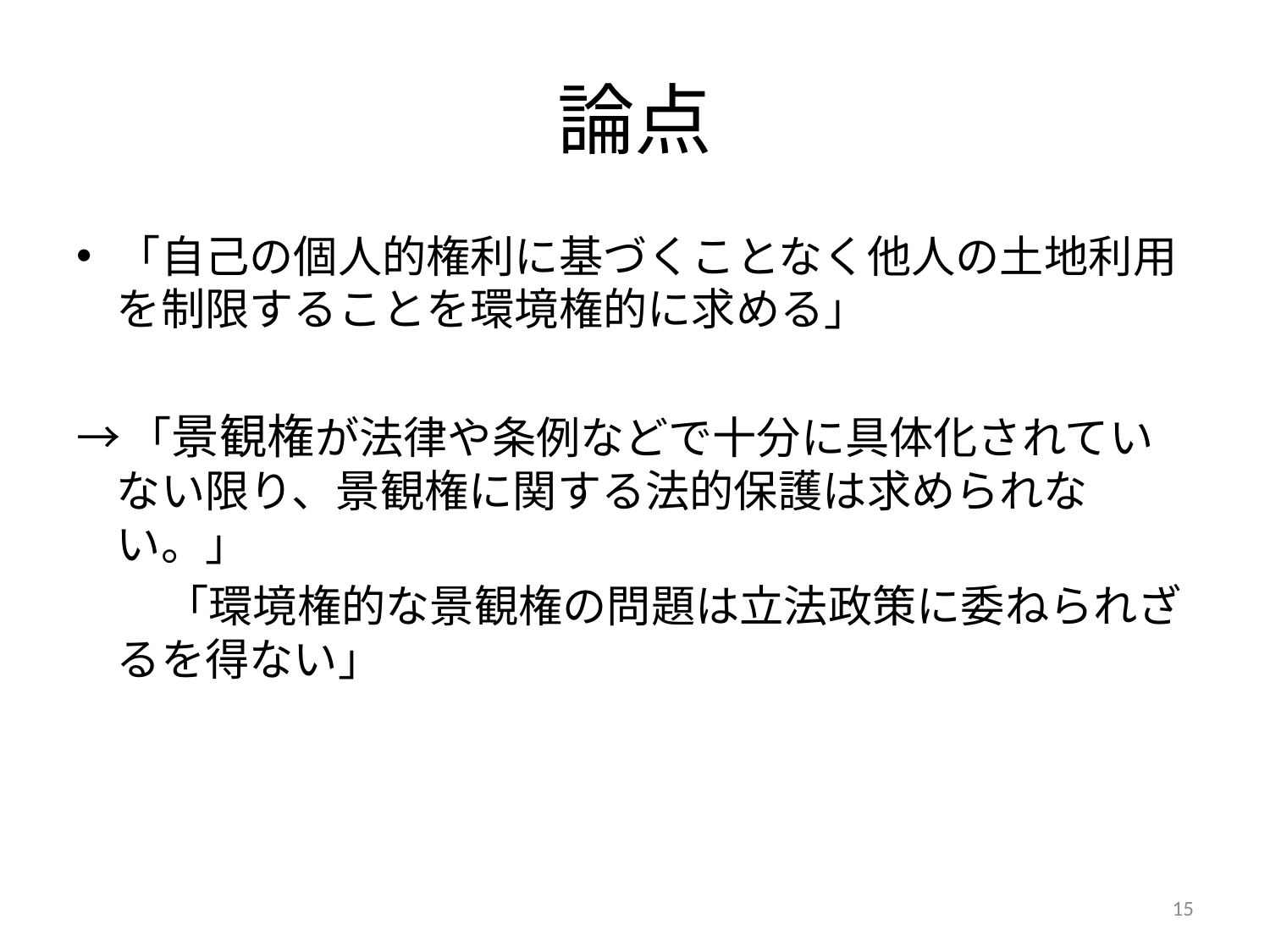

# 論点
「自己の個人的権利に基づくことなく他人の土地利用を制限することを環境権的に求める」

→「景観権が法律や条例などで十分に具体化されていない限り、景観権に関する法的保護は求められない。」
　　「環境権的な景観権の問題は立法政策に委ねられざるを得ない」

15